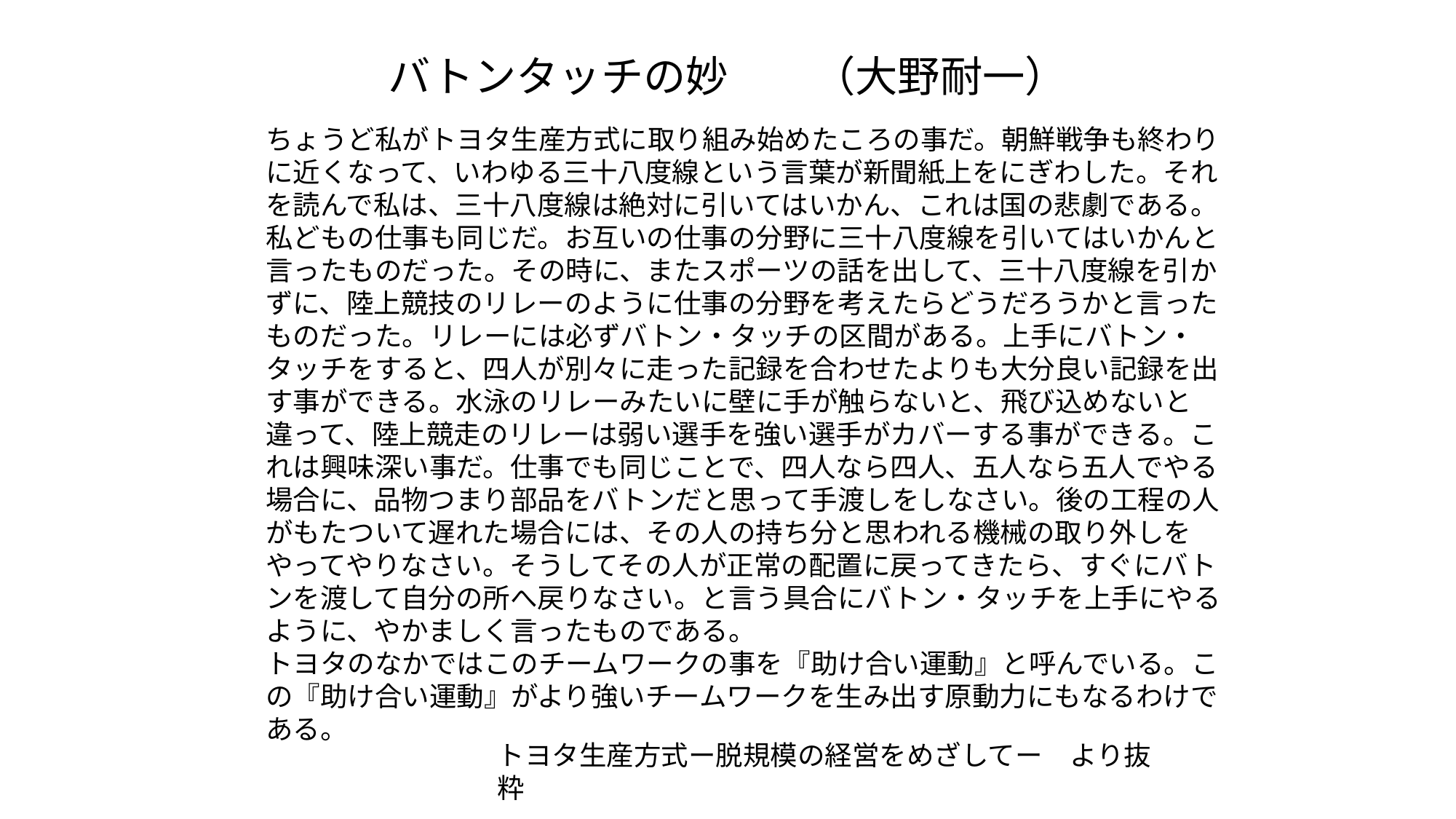

# バトンタッチの妙　　（大野耐一）
ちょうど私がトヨタ生産方式に取り組み始めたころの事だ。朝鮮戦争も終わりに近くなって、いわゆる三十八度線という言葉が新聞紙上をにぎわした。それを読んで私は、三十八度線は絶対に引いてはいかん、これは国の悲劇である。私どもの仕事も同じだ。お互いの仕事の分野に三十八度線を引いてはいかんと言ったものだった。その時に、またスポーツの話を出して、三十八度線を引かずに、陸上競技のリレーのように仕事の分野を考えたらどうだろうかと言ったものだった。リレーには必ずバトン・タッチの区間がある。上手にバトン・タッチをすると、四人が別々に走った記録を合わせたよりも大分良い記録を出す事ができる。水泳のリレーみたいに壁に手が触らないと、飛び込めないと違って、陸上競走のリレーは弱い選手を強い選手がカバーする事ができる。これは興味深い事だ。仕事でも同じことで、四人なら四人、五人なら五人でやる場合に、品物つまり部品をバトンだと思って手渡しをしなさい。後の工程の人がもたついて遅れた場合には、その人の持ち分と思われる機械の取り外しをやってやりなさい。そうしてその人が正常の配置に戻ってきたら、すぐにバトンを渡して自分の所へ戻りなさい。と言う具合にバトン・タッチを上手にやるように、やかましく言ったものである。
トヨタのなかではこのチームワークの事を『助け合い運動』と呼んでいる。この『助け合い運動』がより強いチームワークを生み出す原動力にもなるわけである。
トヨタ生産方式ー脱規模の経営をめざしてー　より抜粋